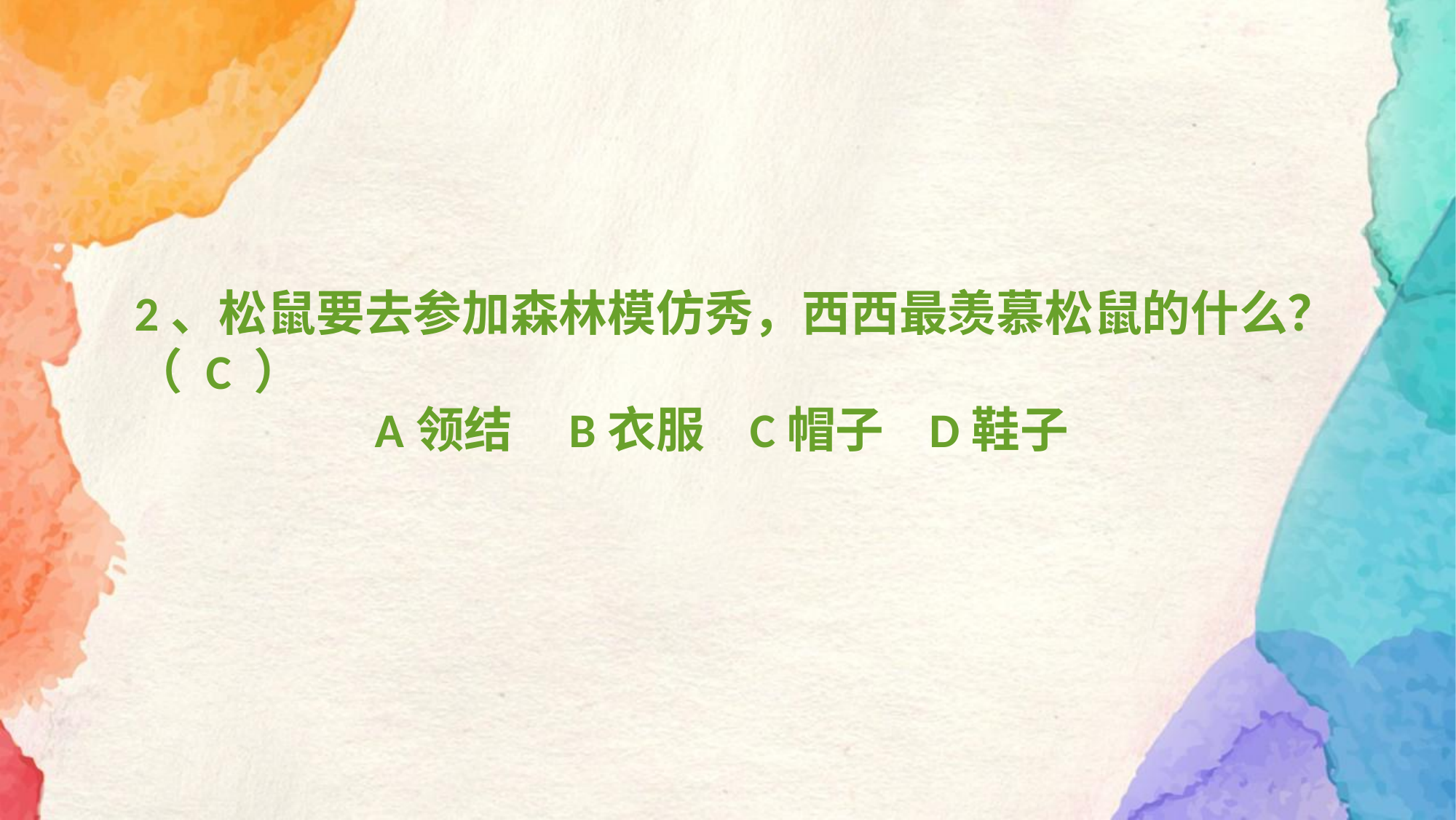

2、松鼠要去参加森林模仿秀，西西最羡慕松鼠的什么？（ C ）
                      A领结    B衣服   C帽子   D鞋子